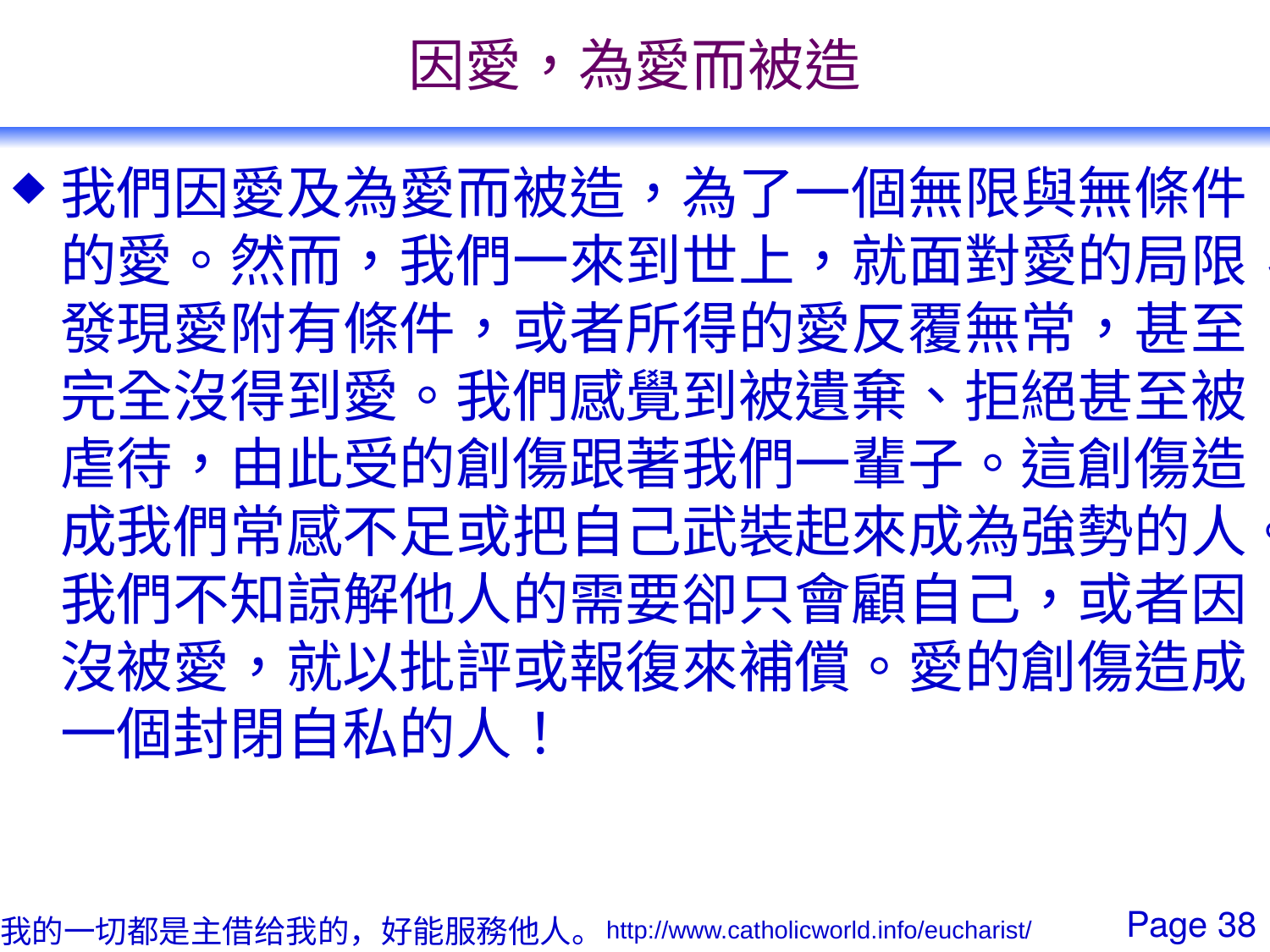

# 因愛，為愛而被造
我們因愛及為愛而被造，為了一個無限與無條件的愛。然而，我們一來到世上，就面對愛的局限，發現愛附有條件，或者所得的愛反覆無常，甚至完全沒得到愛。我們感覺到被遺棄、拒絕甚至被虐待，由此受的創傷跟著我們一輩子。這創傷造成我們常感不足或把自己武裝起來成為強勢的人。我們不知諒解他人的需要卻只會顧自己，或者因沒被愛，就以批評或報復來補償。愛的創傷造成一個封閉自私的人！